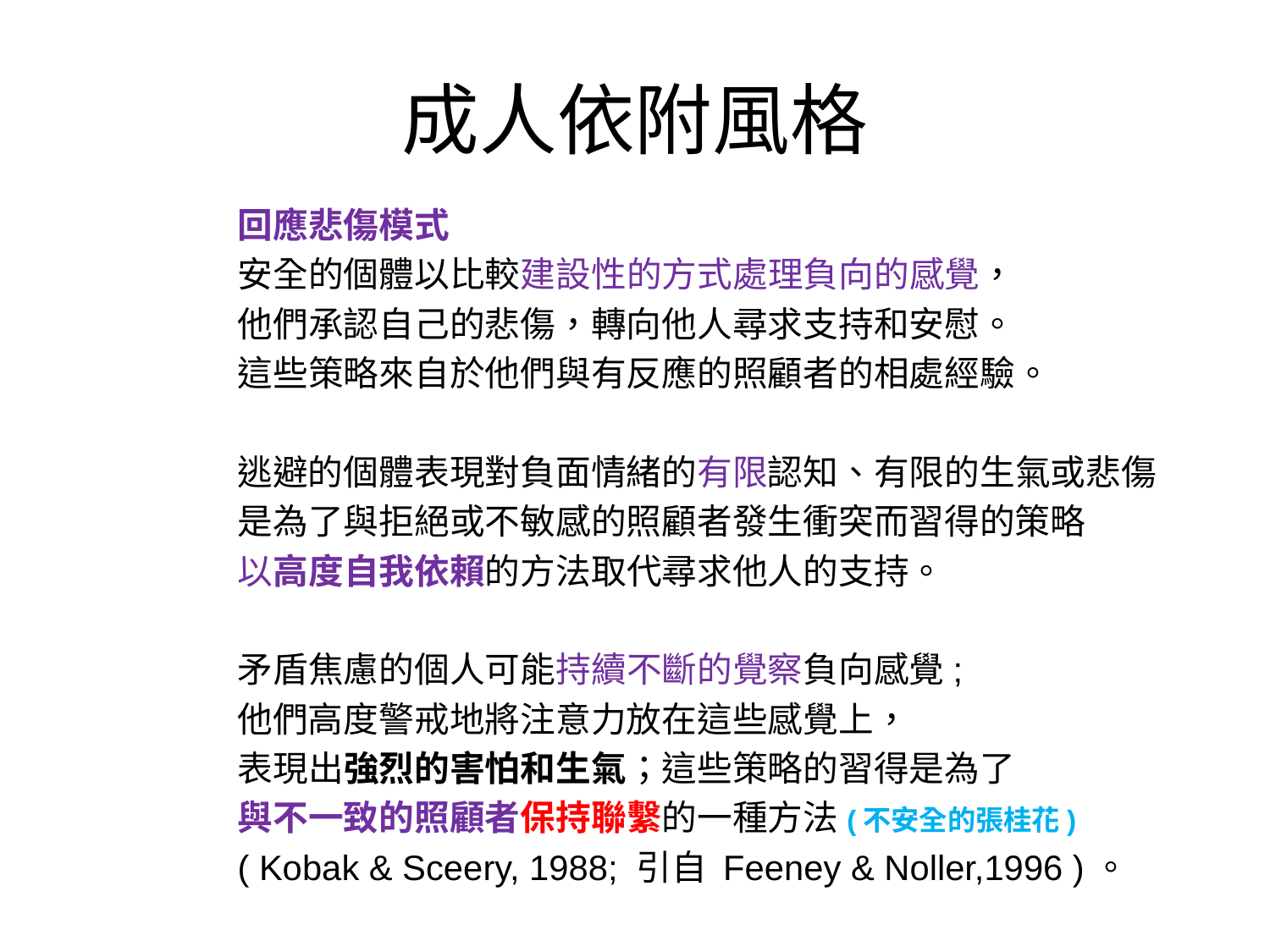

# 成人依附風格
回應悲傷模式
安全的個體以比較建設性的方式處理負向的感覺，
他們承認自己的悲傷，轉向他人尋求支持和安慰。
這些策略來自於他們與有反應的照顧者的相處經驗。

逃避的個體表現對負面情緒的有限認知、有限的生氣或悲傷
是為了與拒絕或不敏感的照顧者發生衝突而習得的策略
以高度自我依賴的方法取代尋求他人的支持。

矛盾焦慮的個人可能持續不斷的覺察負向感覺;
他們高度警戒地將注意力放在這些感覺上，
表現出強烈的害怕和生氣；這些策略的習得是為了
與不一致的照顧者保持聯繫的一種方法(不安全的張桂花)
( Kobak & Sceery, 1988; 引自 Feeney & Noller,1996 )。